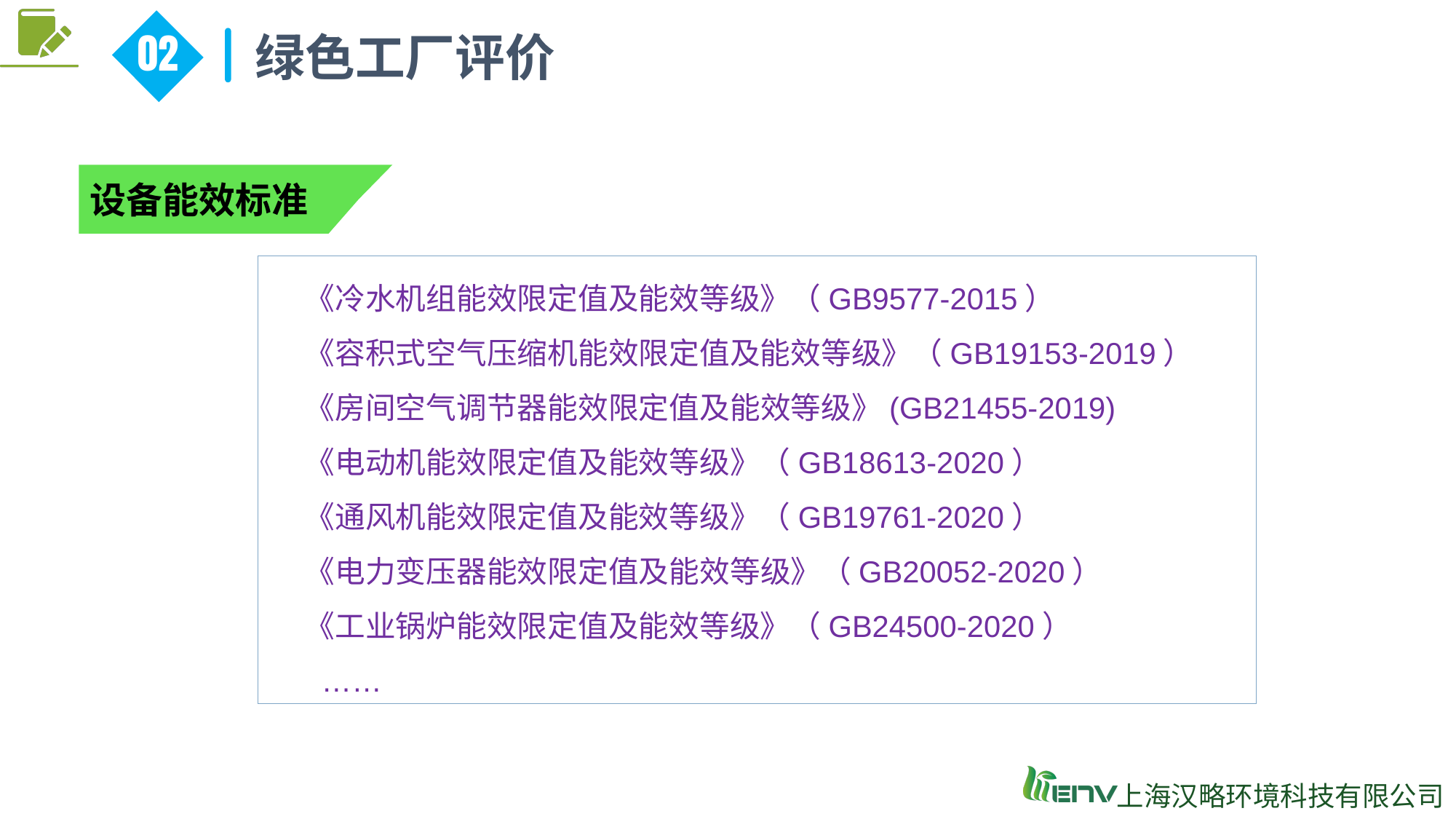

绿色工厂评价

02
设备能效标准

《冷水机组能效限定值及能效等级》（GB9577-2015）
《容积式空气压缩机能效限定值及能效等级》（GB19153-2019）
《房间空气调节器能效限定值及能效等级》(GB21455-2019)
《电动机能效限定值及能效等级》（GB18613-2020）
《通风机能效限定值及能效等级》（GB19761-2020）
《电力变压器能效限定值及能效等级》（GB20052-2020）
《工业锅炉能效限定值及能效等级》（GB24500-2020）
  ……